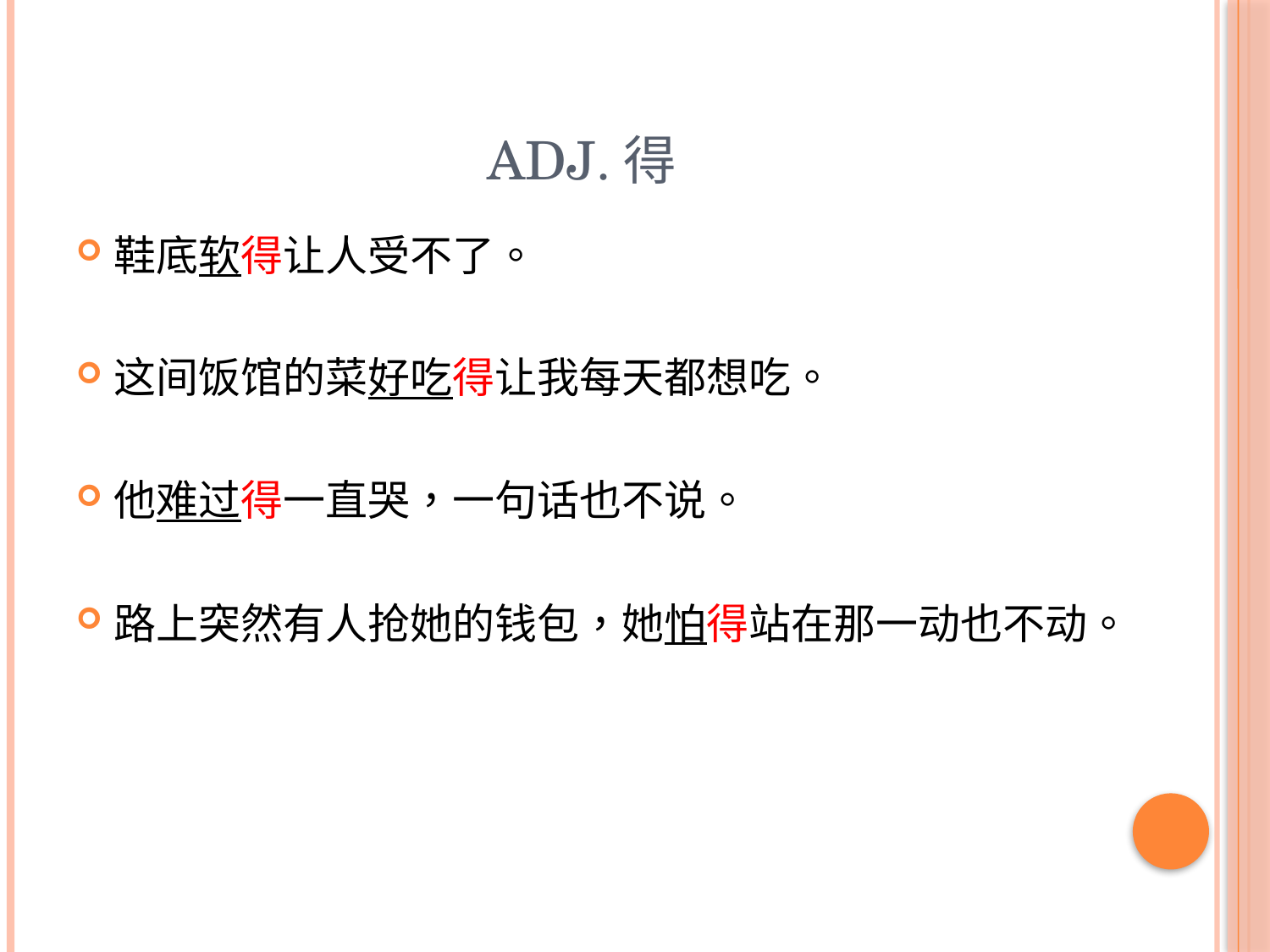

# Adj.得
鞋底软得让人受不了。

这间饭馆的菜好吃得让我每天都想吃。

他难过得一直哭，一句话也不说。

路上突然有人抢她的钱包，她怕得站在那一动也不动。